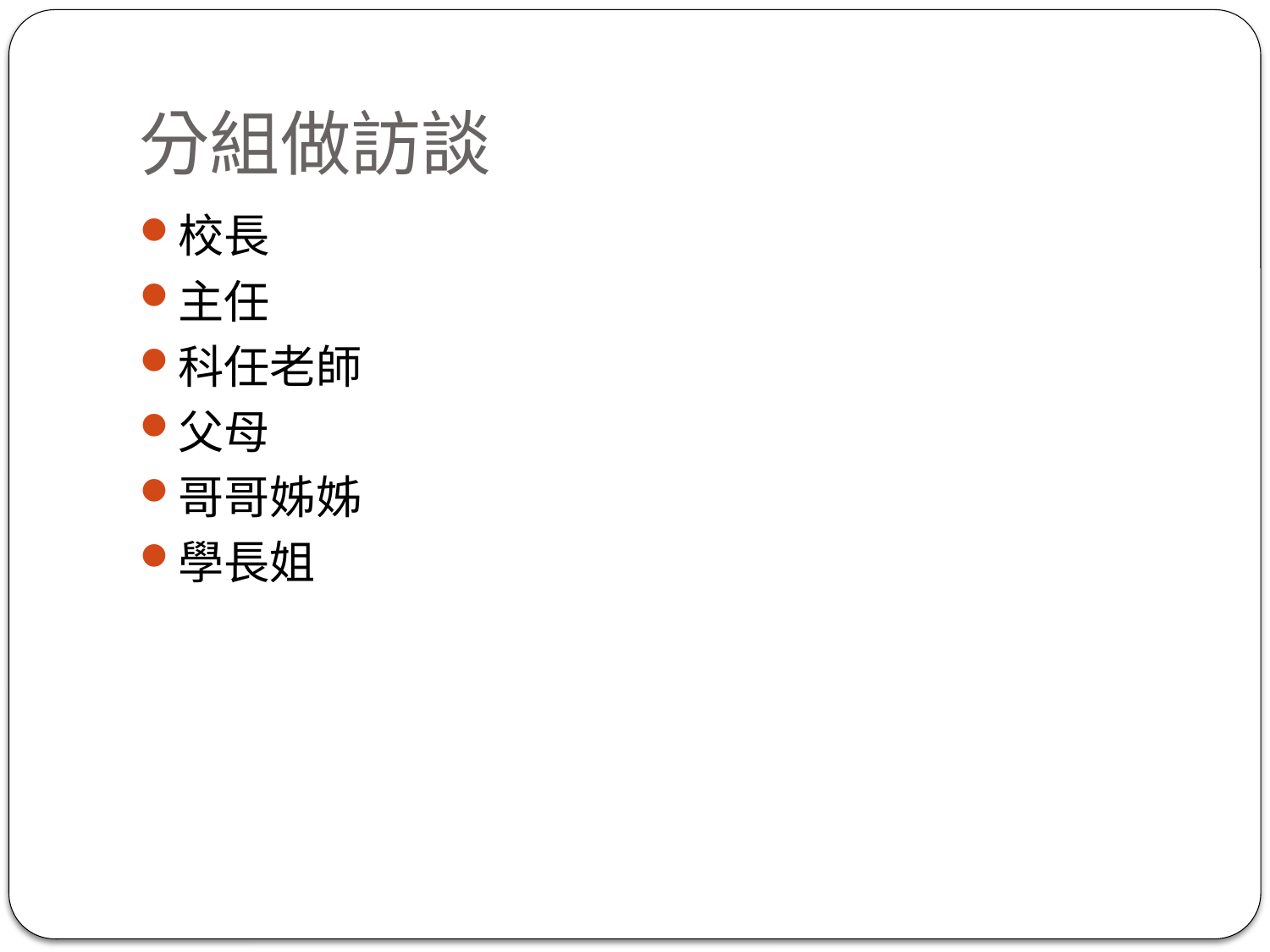

# 分組做訪談
校長
主任
科任老師
父母
哥哥姊姊
學長姐